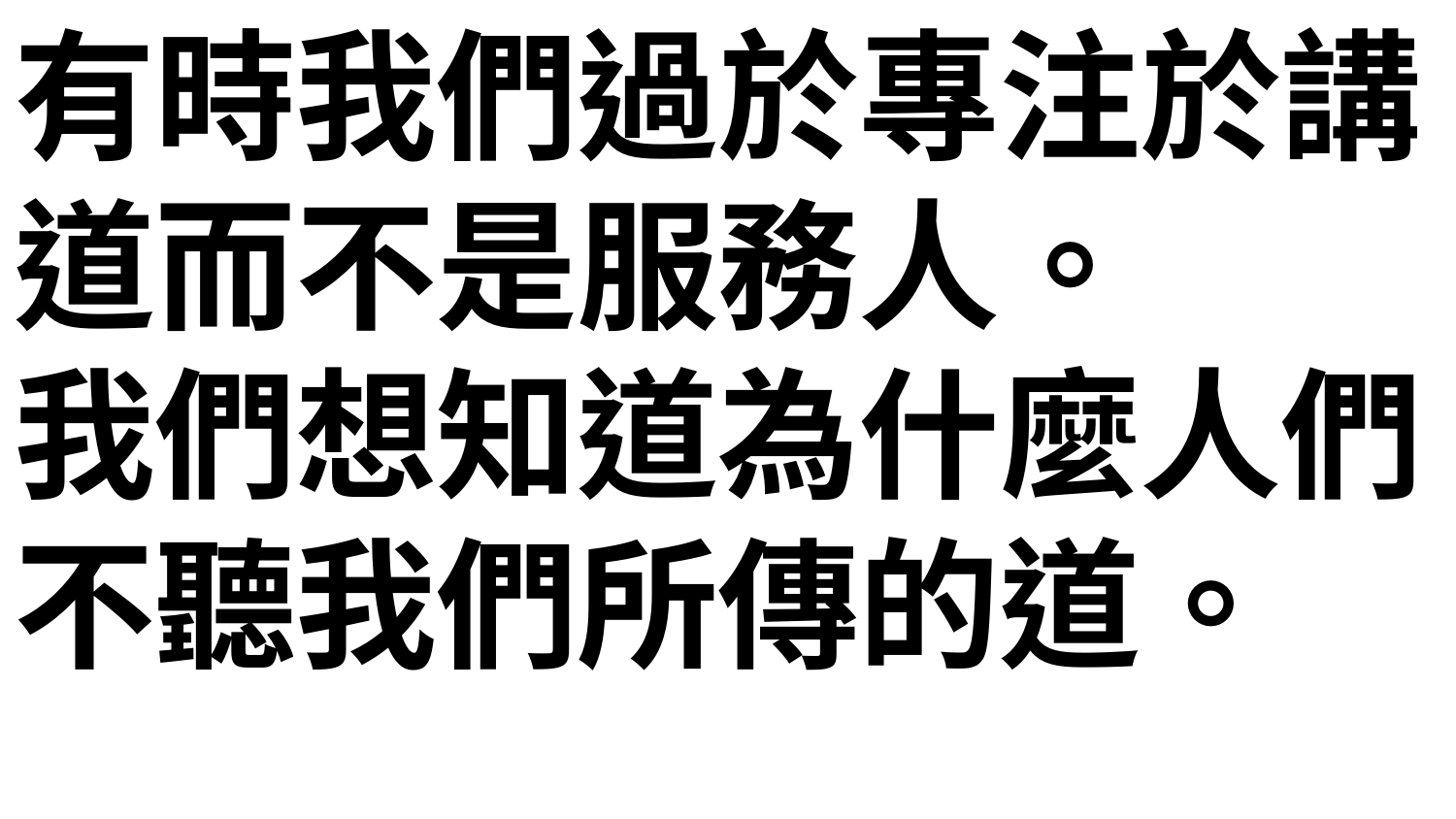

有時我們過於專注於講道而不是服務人。
我們想知道為什麼人們不聽我們所傳的道。